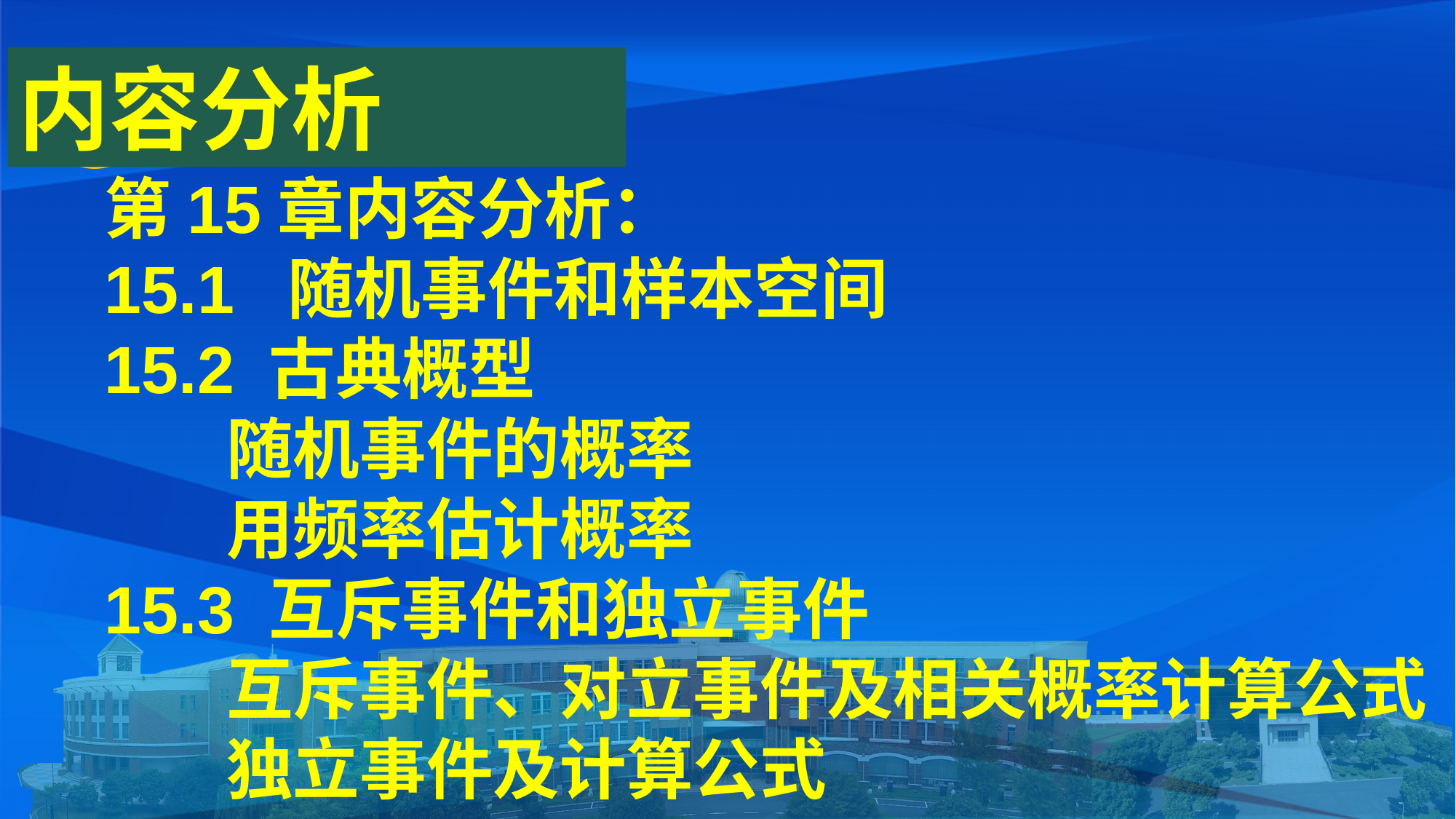

内容分析
第15章内容分析：
15.1  随机事件和样本空间
15.2 古典概型
       随机事件的概率
       用频率估计概率
15.3 互斥事件和独立事件
       互斥事件、对立事件及相关概率计算公式
       独立事件及计算公式